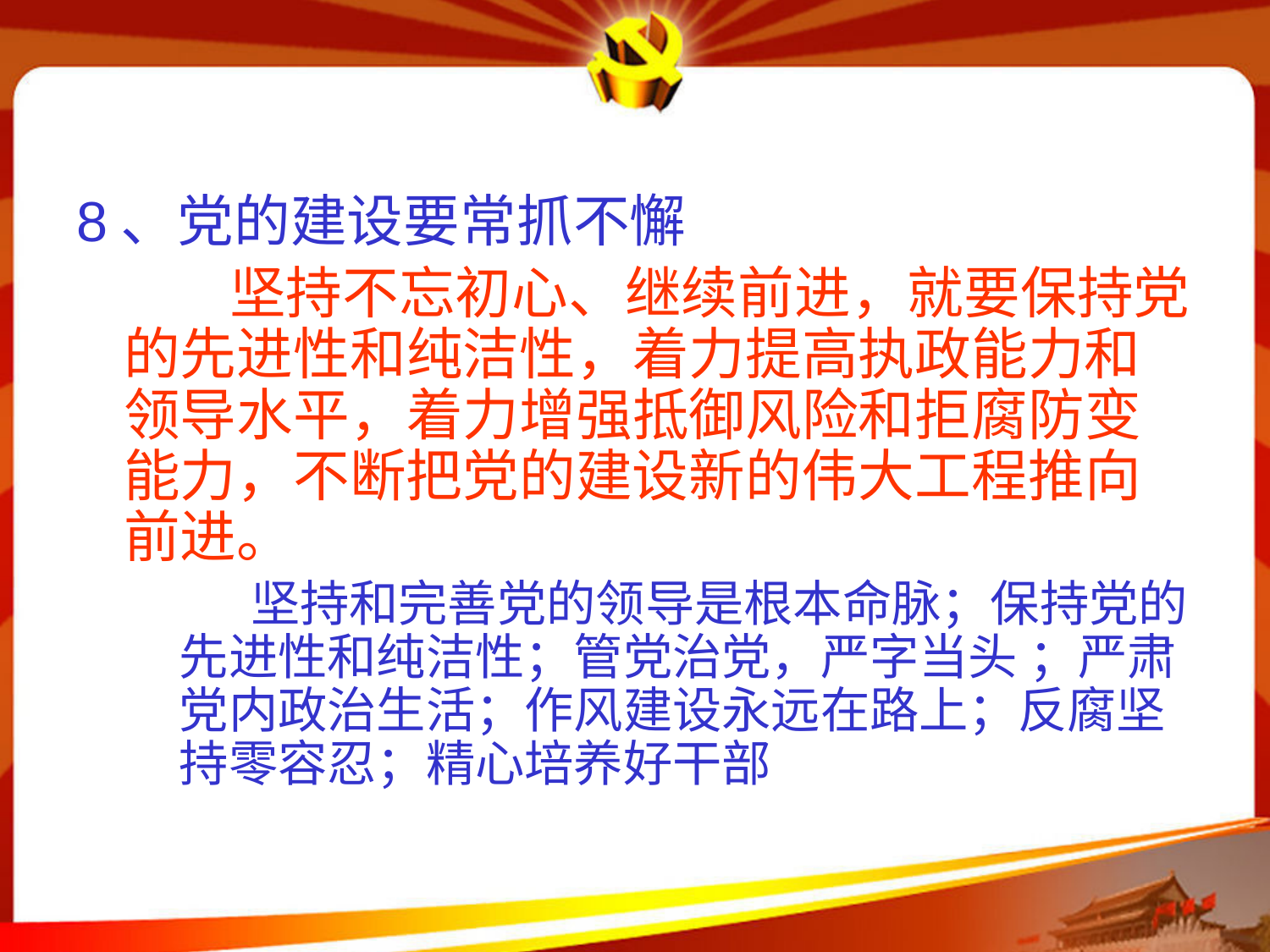

#
8、党的建设要常抓不懈
           坚持不忘初心、继续前进，就要保持党的先进性和纯洁性，着力提高执政能力和领导水平，着力增强抵御风险和拒腐防变能力，不断把党的建设新的伟大工程推向前进。
         坚持和完善党的领导是根本命脉；保持党的先进性和纯洁性；管党治党，严字当头 ；严肃党内政治生活；作风建设永远在路上；反腐坚持零容忍；精心培养好干部